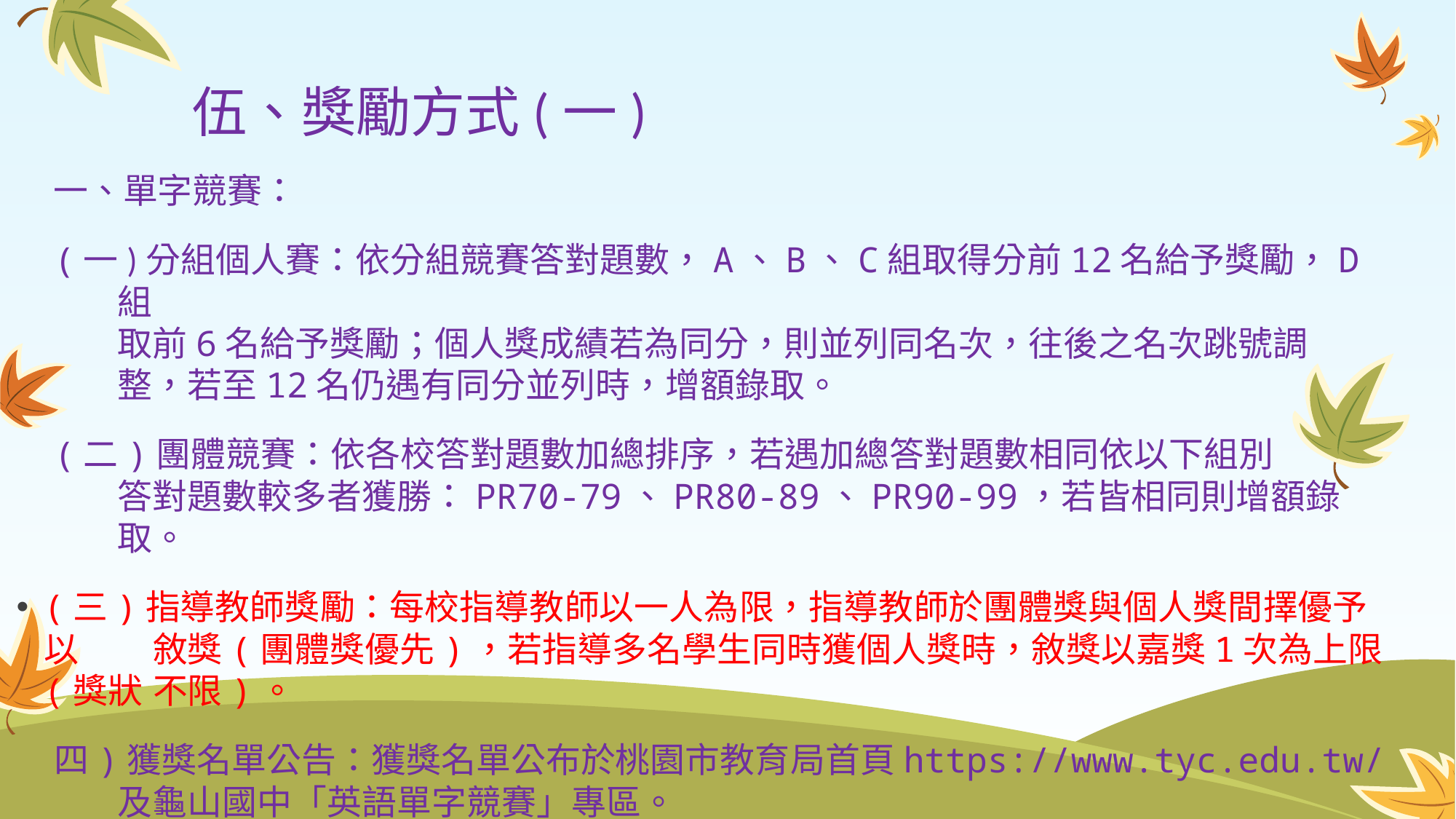

# 伍、獎勵方式(一)
一、單字競賽：
(一)分組個人賽：依分組競賽答對題數，A、B、C組取得分前12名給予獎勵，D組
取前6名給予獎勵；個人獎成績若為同分，則並列同名次，往後之名次跳號調
整，若至12名仍遇有同分並列時，增額錄取。
(二)團體競賽：依各校答對題數加總排序，若遇加總答對題數相同依以下組別
答對題數較多者獲勝：PR70-79、PR80-89、PR90-99，若皆相同則增額錄取。
(三)指導教師獎勵：每校指導教師以一人為限，指導教師於團體獎與個人獎間擇優予以	敘獎(團體獎優先)，若指導多名學生同時獲個人獎時，敘獎以嘉獎1次為上限(獎狀	不限)。
四)獲獎名單公告：獲獎名單公布於桃園市教育局首頁https://www.tyc.edu.tw/
及龜山國中「英語單字競賽」專區。